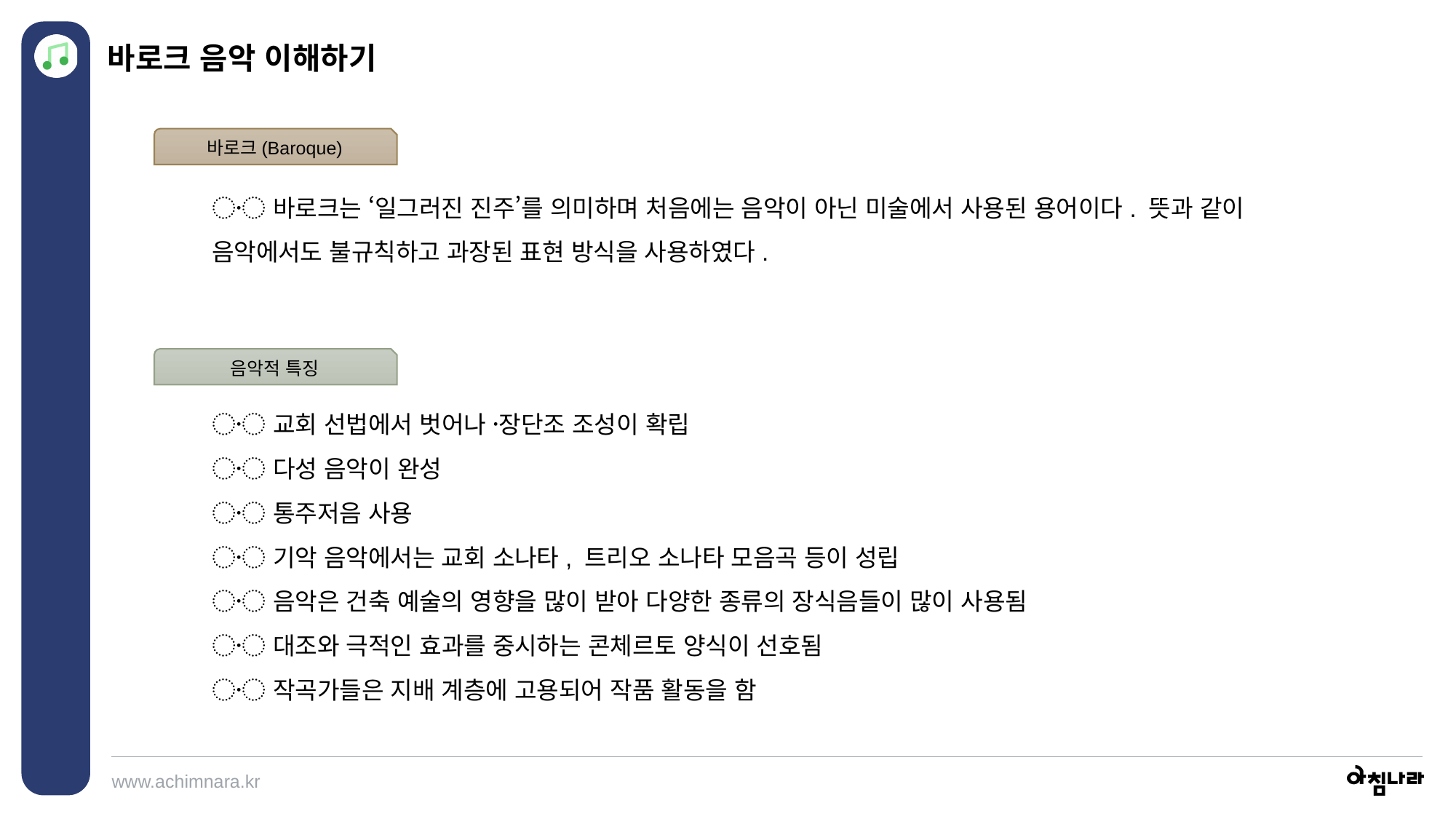

바로크 음악 이해하기
바로크(Baroque)
〮 바로크는 ‘일그러진 진주’를 의미하며 처음에는 음악이 아닌 미술에서 사용된 용어이다. 뜻과 같이 음악에서도 불규칙하고 과장된 표현 방식을 사용하였다.
음악적 특징
〮 교회 선법에서 벗어나 장〮단조 조성이 확립
〮 다성 음악이 완성
〮 통주저음 사용
〮 기악 음악에서는 교회 소나타, 트리오 소나타 모음곡 등이 성립
〮 음악은 건축 예술의 영향을 많이 받아 다양한 종류의 장식음들이 많이 사용됨
〮 대조와 극적인 효과를 중시하는 콘체르토 양식이 선호됨
〮 작곡가들은 지배 계층에 고용되어 작품 활동을 함